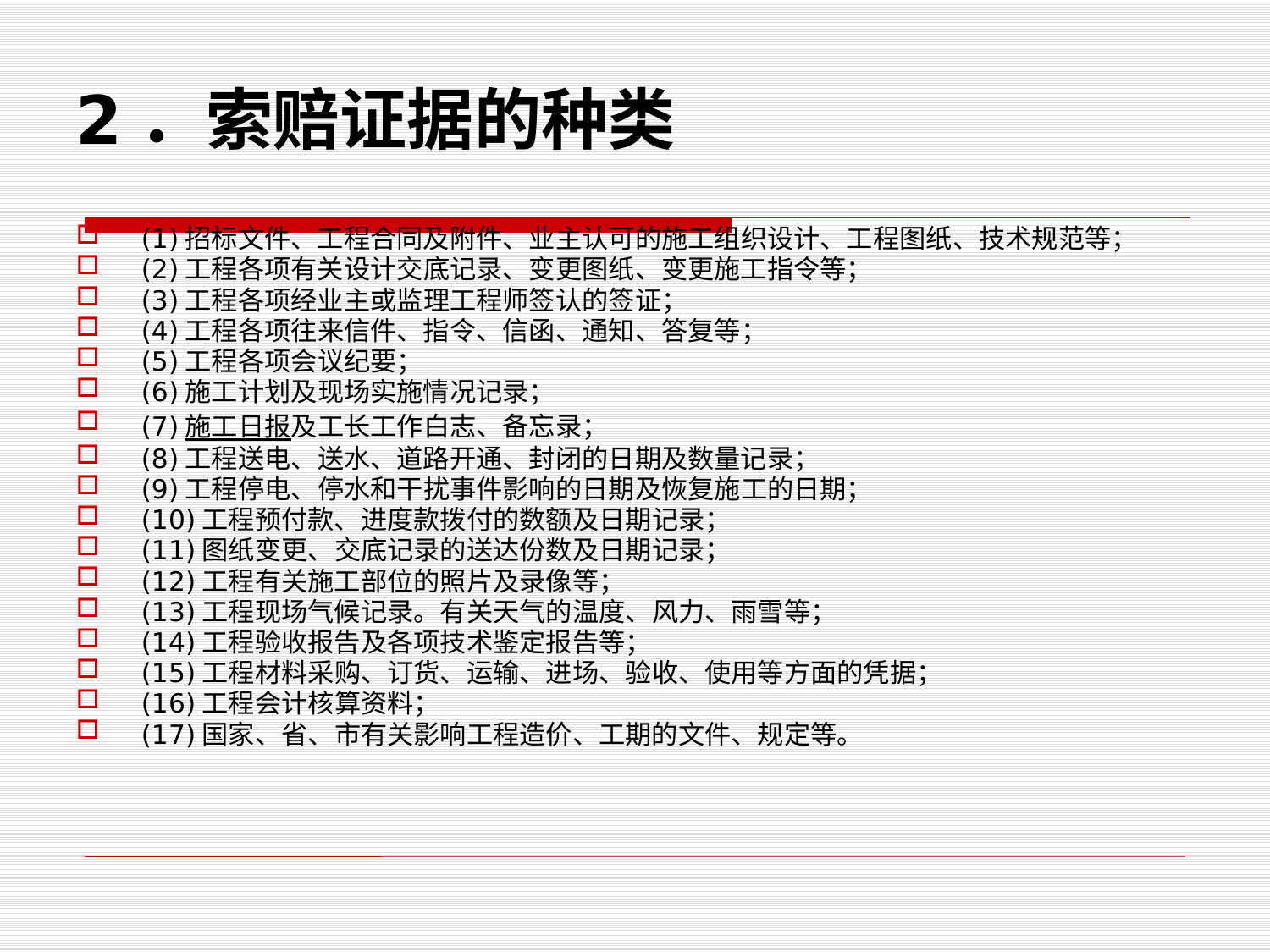

2．索赔证据的种类
(1)招标文件、工程合同及附件、业主认可的施工组织设计、工程图纸、技术规范等；
(2)工程各项有关设计交底记录、变更图纸、变更施工指令等；
(3)工程各项经业主或监理工程师签认的签证；
(4)工程各项往来信件、指令、信函、通知、答复等；
(5)工程各项会议纪要；
(6)施工计划及现场实施情况记录；
(7)施工日报及工长工作白志、备忘录；
(8)工程送电、送水、道路开通、封闭的日期及数量记录；
(9)工程停电、停水和干扰事件影响的日期及恢复施工的日期；
(10)工程预付款、进度款拨付的数额及日期记录；
(11)图纸变更、交底记录的送达份数及日期记录；
(12)工程有关施工部位的照片及录像等；
(13)工程现场气候记录。有关天气的温度、风力、雨雪等；
(14)工程验收报告及各项技术鉴定报告等；
(15)工程材料采购、订货、运输、进场、验收、使用等方面的凭据；
(16)工程会计核算资料；
(17)国家、省、市有关影响工程造价、工期的文件、规定等。